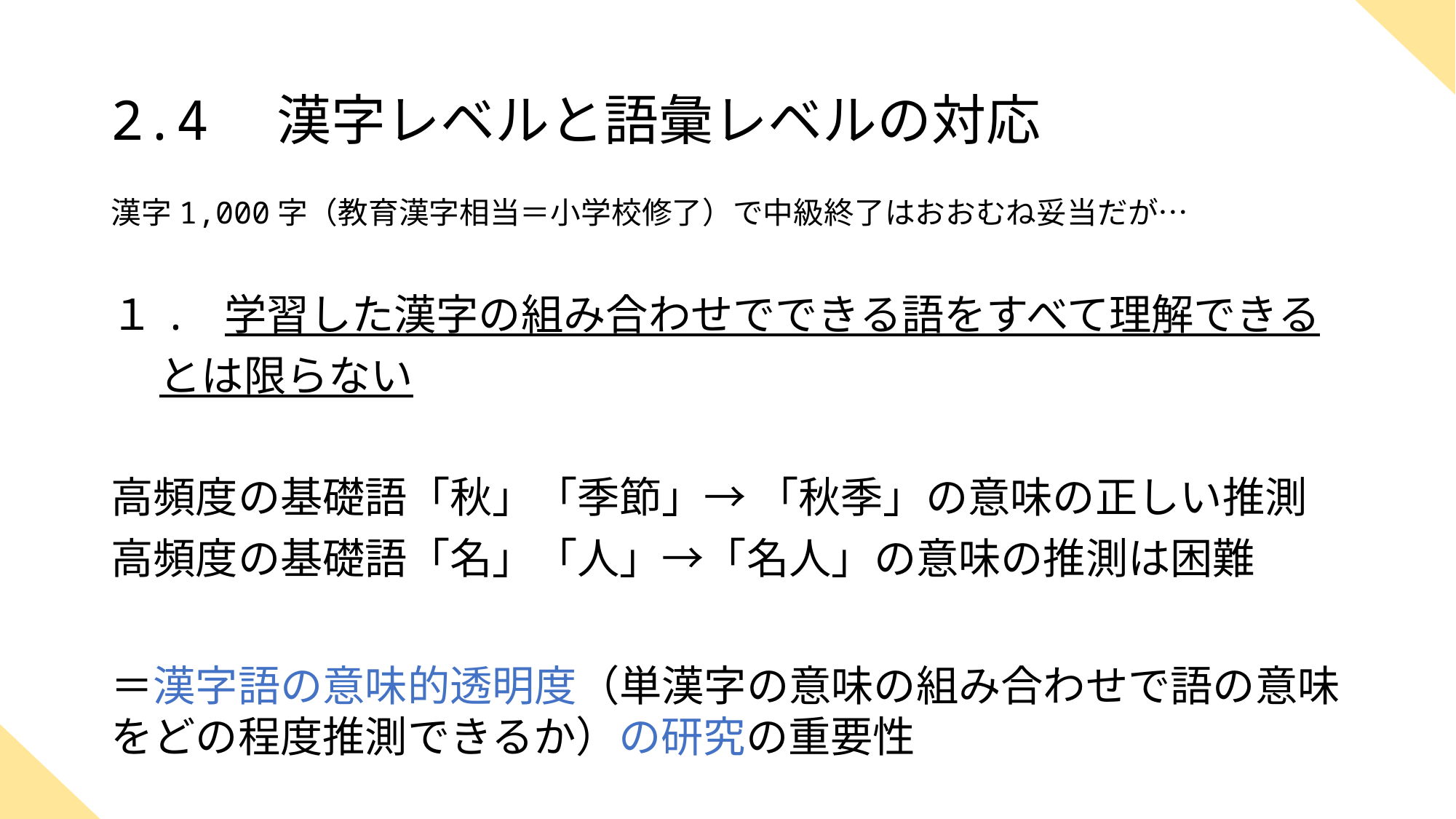

# 2.4　漢字レベルと語彙レベルの対応
漢字1,000字（教育漢字相当＝小学校修了）で中級終了はおおむね妥当だが…

１. 学習した漢字の組み合わせでできる語をすべて理解できる
    とは限らない

高頻度の基礎語「秋」「季節」→ 「秋季」の意味の正しい推測
高頻度の基礎語「名」「人」→「名人」の意味の推測は困難

＝漢字語の意味的透明度（単漢字の意味の組み合わせで語の意味をどの程度推測できるか）の研究の重要性